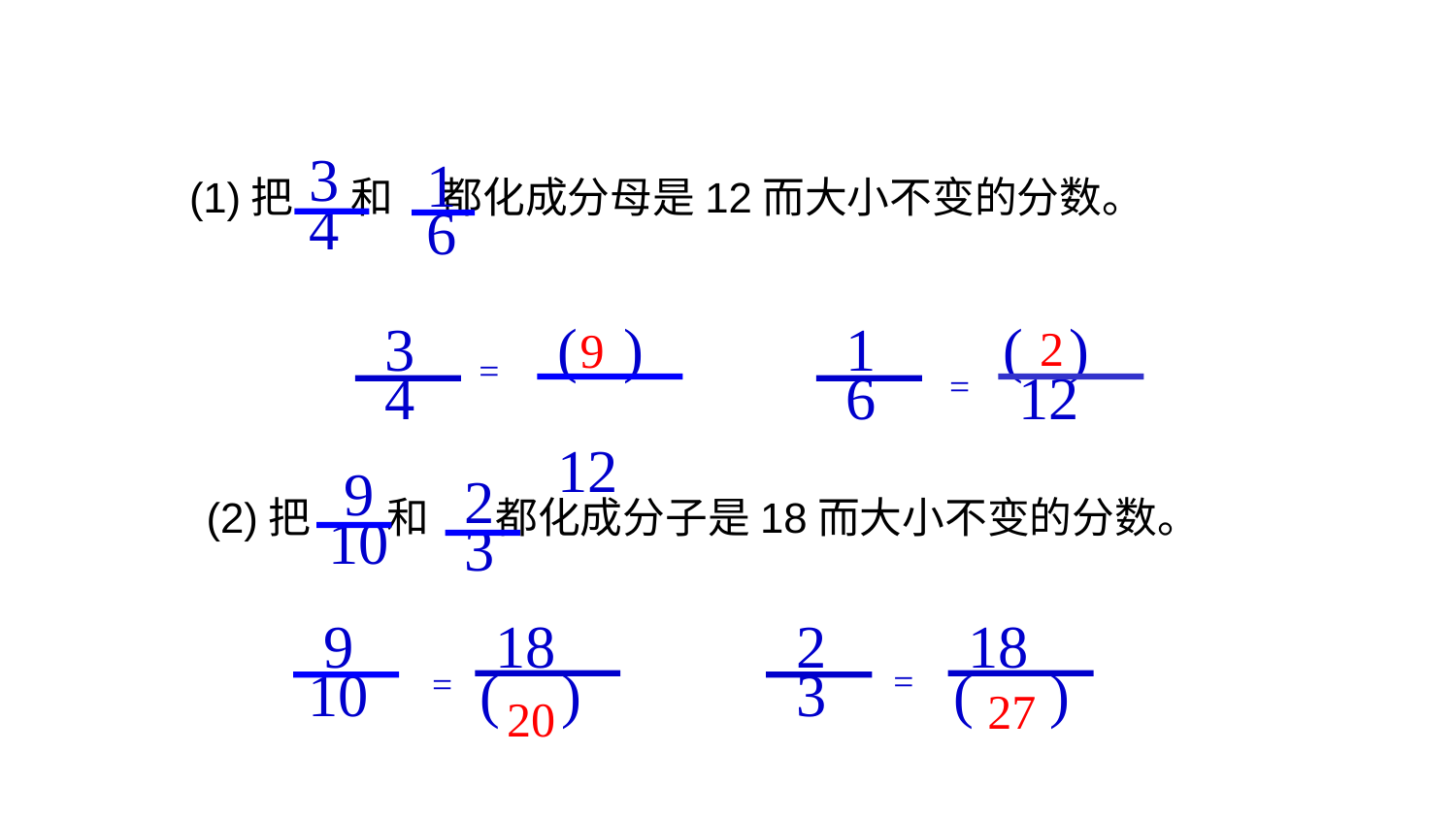

(1)把      和     都化成分母是12而大小不变的分数。

                          (2)把        和       都化成分子是18而大小不变的分数。
3
4

1
6

 3
 4

  (   )
  12

=
 1
 6

 (   )
  12

=
2
9
 9
10
2
3

 9
10

  18
 (    )

=
 2
 3

  18
 (     )

=
27
20